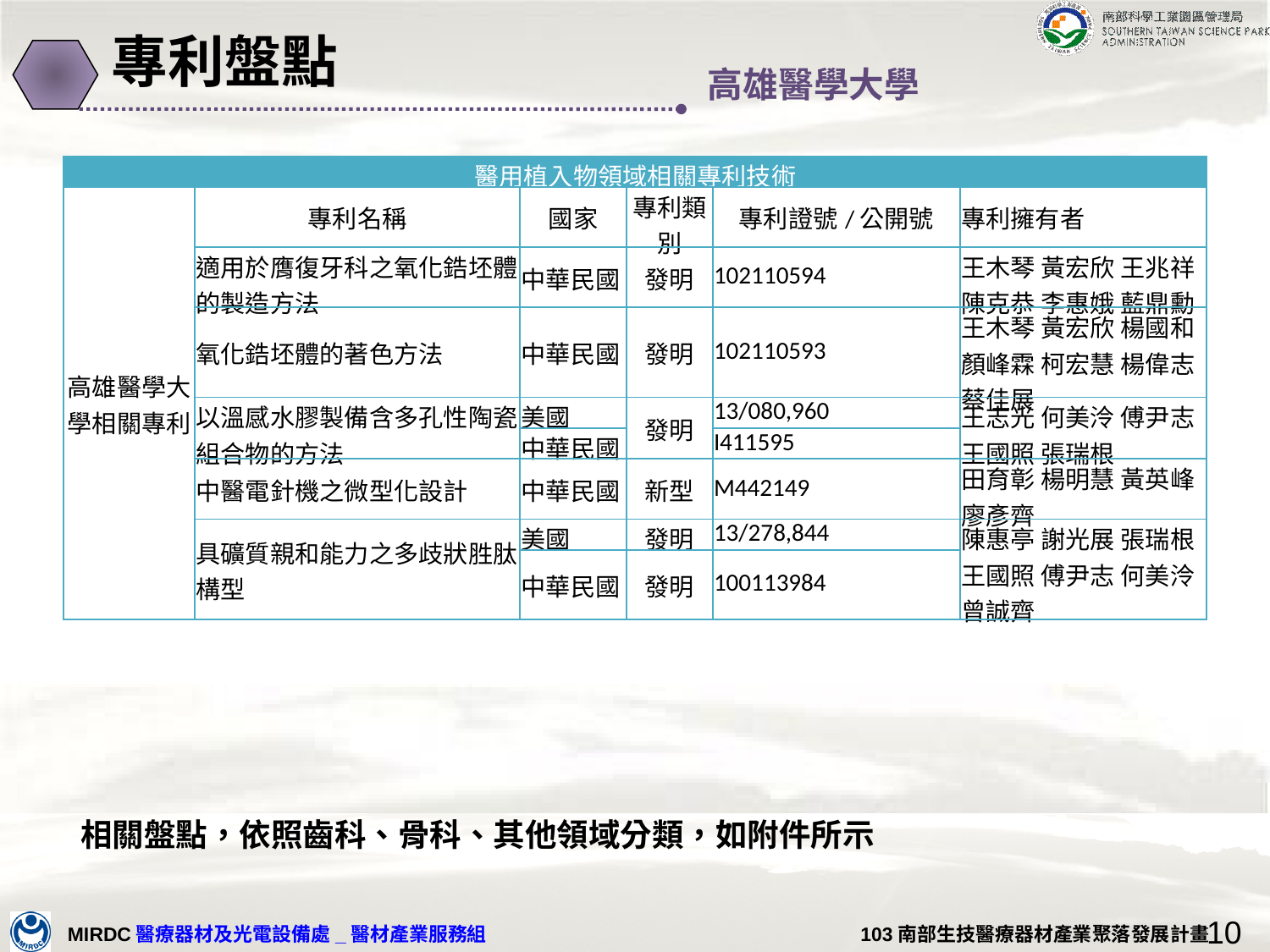

# 專利盤點
高雄醫學大學
| 醫用植入物領域相關專利技術 |  |  |  |  |  |
| --- | --- | --- | --- | --- | --- |
| 高雄醫學大學相關專利 | 專利名稱 | 國家 | 專利類別 | 專利證號/公開號 | 專利擁有者 |
|  | 適用於膺復牙科之氧化鋯坯體的製造方法 | 中華民國 | 發明 | 102110594 | 王木琴 黃宏欣 王兆祥 陳克恭 李惠娥 藍鼎勳 |
|  | 氧化鋯坯體的著色方法 | 中華民國 | 發明 | 102110593 | 王木琴 黃宏欣 楊國和 顏峰霖 柯宏慧 楊偉志 蔡佳展 |
|  | 以溫感水膠製備含多孔性陶瓷組合物的方法 | 美國 | 發明 | 13/080,960 | 王志光 何美泠 傅尹志 王國照 張瑞根 |
|  |  | 中華民國 |  | I411595 |  |
|  | 中醫電針機之微型化設計 | 中華民國 | 新型 | M442149 | 田育彰 楊明慧 黃英峰 廖彥齊 |
|  | 具礦質親和能力之多歧狀胜肽構型 | 美國 | 發明 | 13/278,844 | 陳惠亭 謝光展 張瑞根 王國照 傅尹志 何美泠 曾誠齊 |
|  |  | 中華民國 | 發明 | 100113984 |  |
相關盤點，依照齒科、骨科、其他領域分類，如附件所示